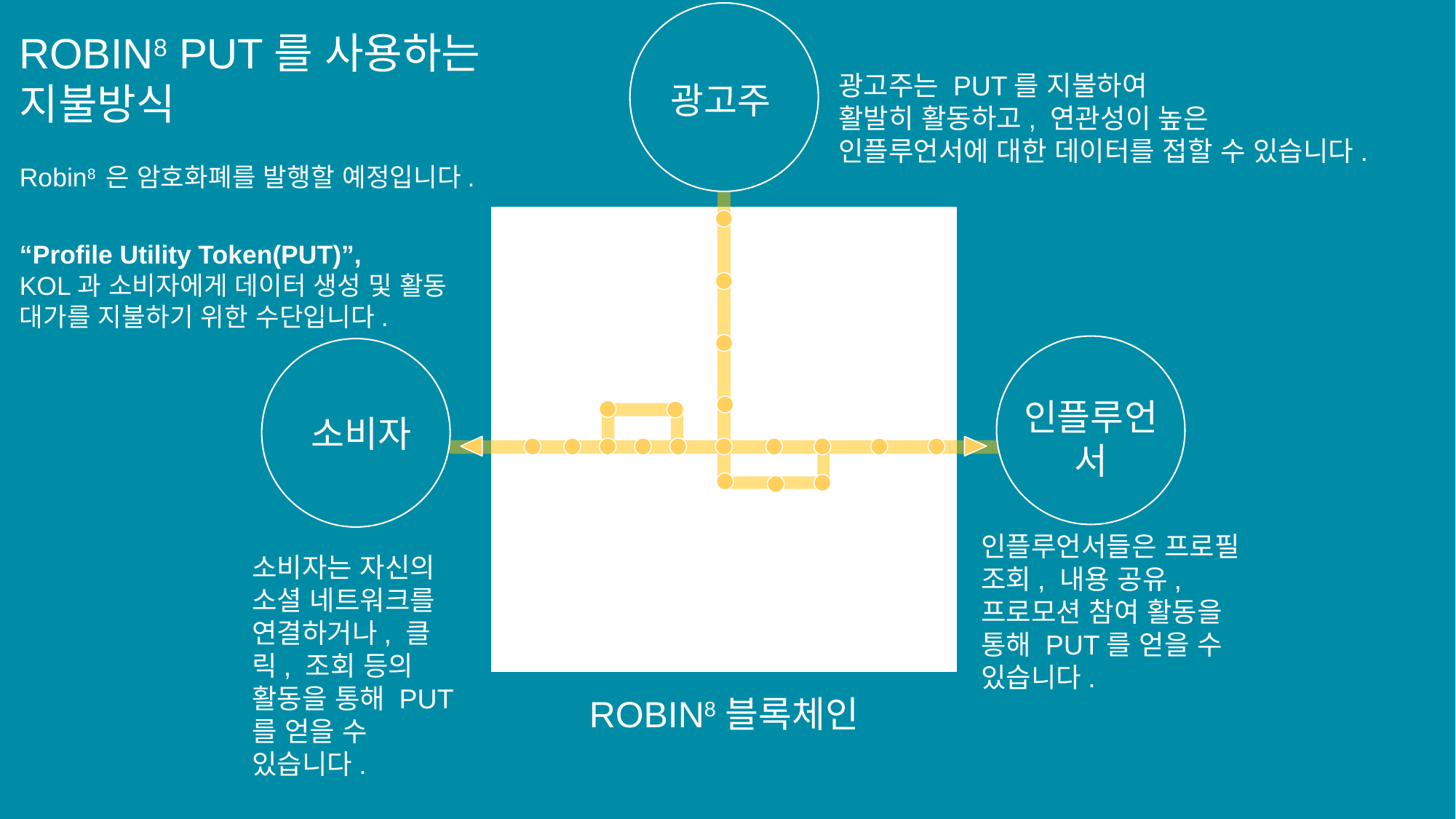

ROBIN8 PUT를 사용하는 지불방식

Robin8 은 암호화폐를 발행할 예정입니다.

“Profile Utility Token(PUT)”,
KOL과 소비자에게 데이터 생성 및 활동 대가를 지불하기 위한 수단입니다.
광고주는 PUT를 지불하여
활발히 활동하고, 연관성이 높은
인플루언서에 대한 데이터를 접할 수 있습니다.
광고주

인플루언서

소비자

인플루언서들은 프로필 조회, 내용 공유, 프로모션 참여 활동을 통해 PUT를 얻을 수 있습니다.
소비자는 자신의 소셜 네트워크를 연결하거나, 클릭, 조회 등의 활동을 통해 PUT를 얻을 수 있습니다.
ROBIN8블록체인